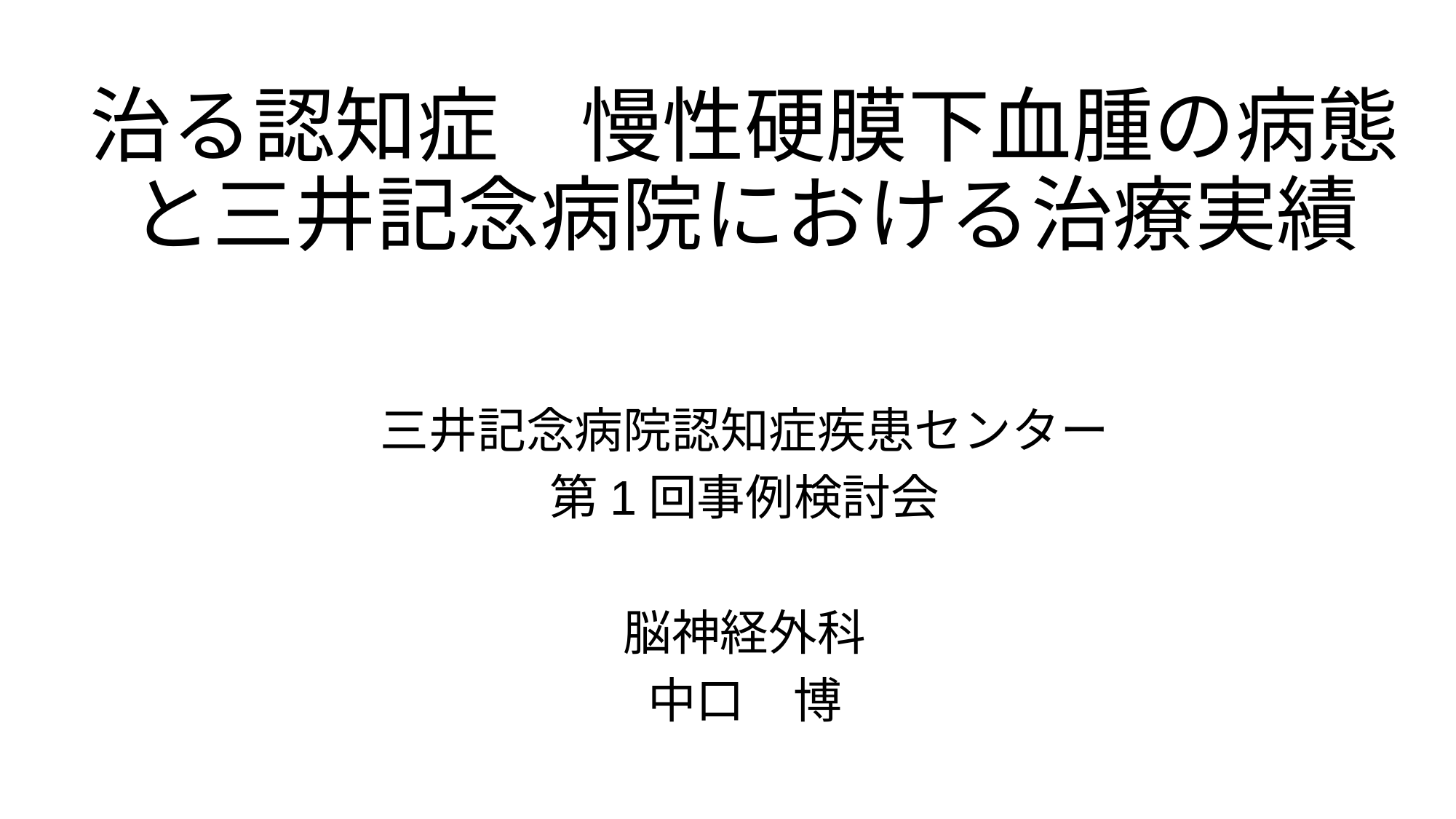

# 治る認知症　慢性硬膜下血腫の病態と三井記念病院における治療実績
三井記念病院認知症疾患センター
第1回事例検討会

脳神経外科
中口　博